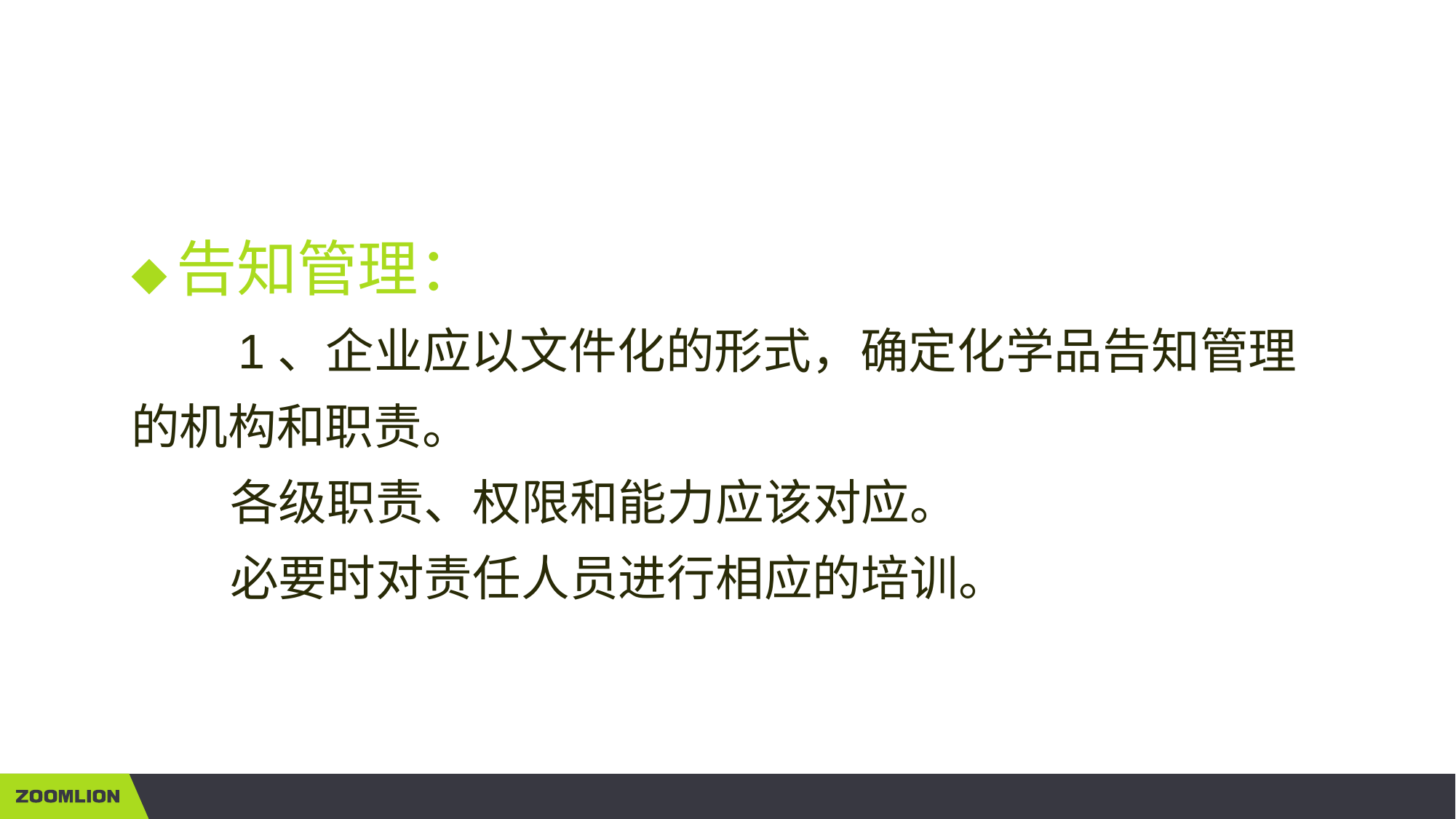

◆告知管理：
        1、企业应以文件化的形式，确定化学品告知管理的机构和职责。
        各级职责、权限和能力应该对应。
        必要时对责任人员进行相应的培训。